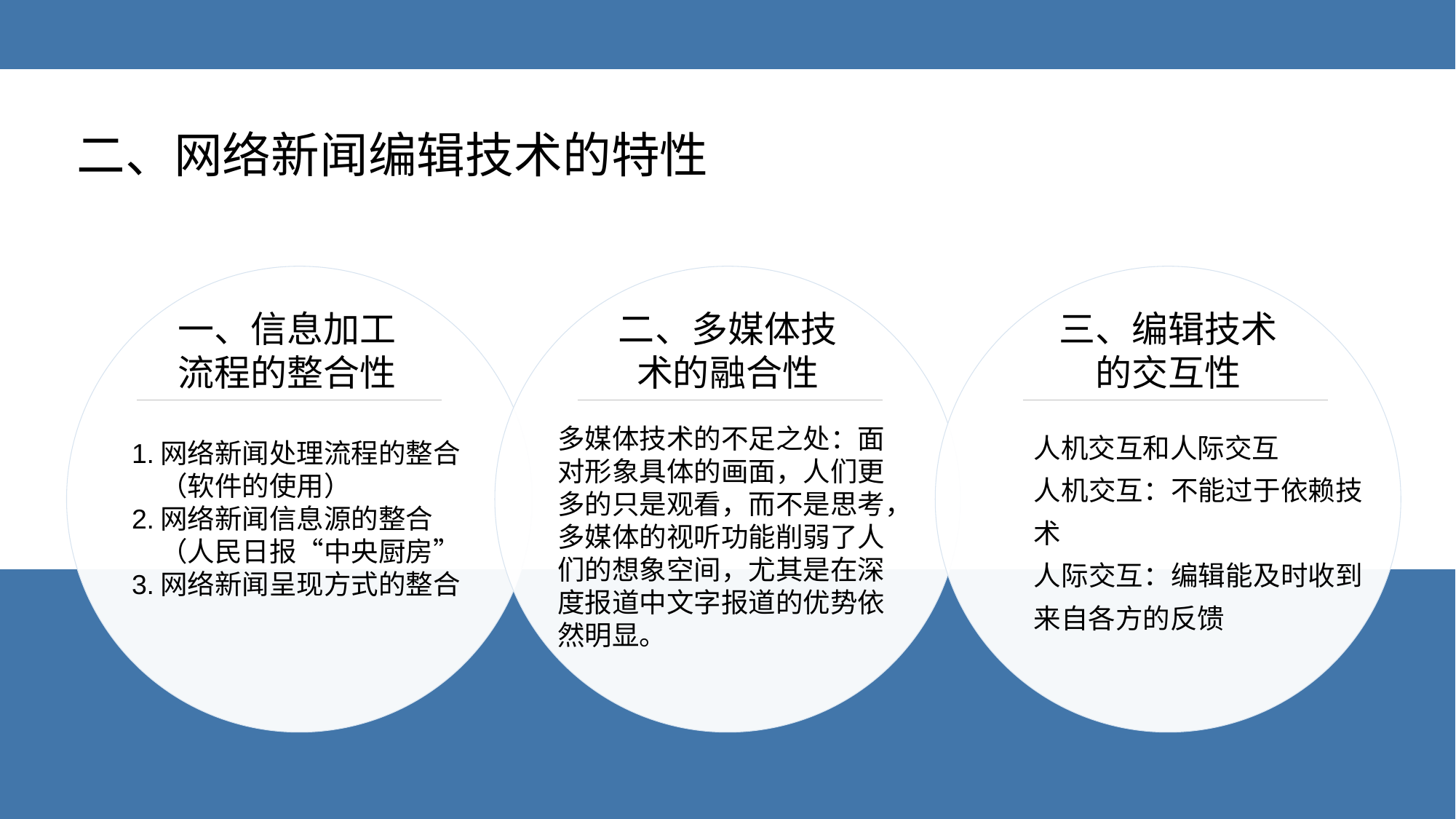

二、网络新闻编辑技术的特性
实验研究的目的

三、编辑技术的交互性
二、多媒体技术的融合性
一、信息加工流程的整合性
多媒体技术的不足之处：面对形象具体的画面，人们更多的只是观看，而不是思考，多媒体的视听功能削弱了人们的想象空间，尤其是在深度报道中文字报道的优势依然明显。
人机交互和人际交互
人机交互：不能过于依赖技术
人际交互：编辑能及时收到来自各方的反馈
网络新闻处理流程的整合 （软件的使用）
网络新闻信息源的整合 （人民日报“中央厨房”
网络新闻呈现方式的整合